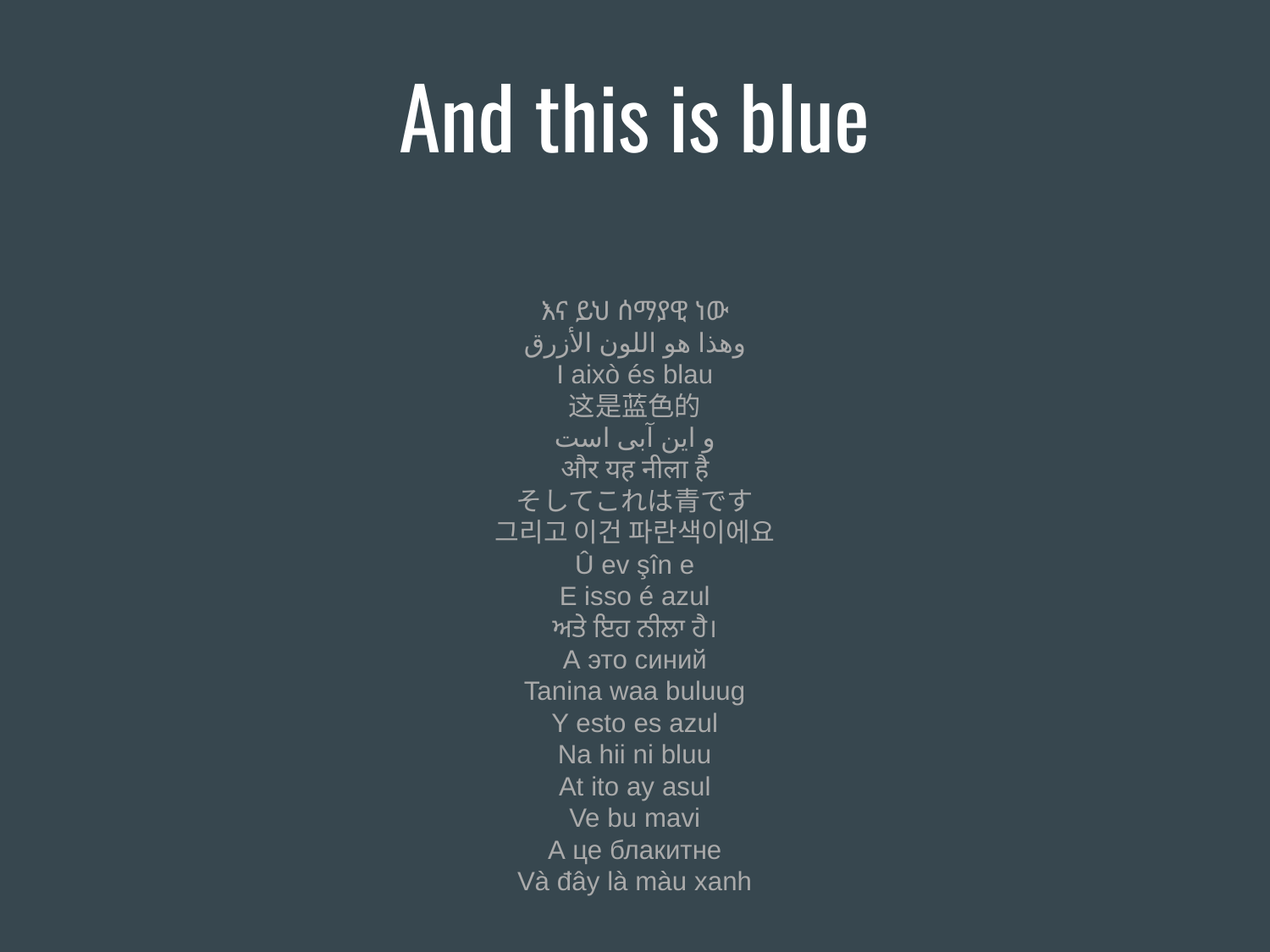

And this is blue
እና ይህ ሰማያዊ ነው
وهذا هو اللون الأزرق
I això és blau
这是蓝色的
و این آبی است
और यह नीला है
そしてこれは青です
그리고 이건 파란색이에요
Û ev şîn e
E isso é azul
ਅਤੇ ਇਹ ਨੀਲਾ ਹੈ।
А это синий
Tanina waa buluug
Y esto es azul
Na hii ni bluu
At ito ay asul
Ve bu mavi
А це блакитне
Và đây là màu xanh